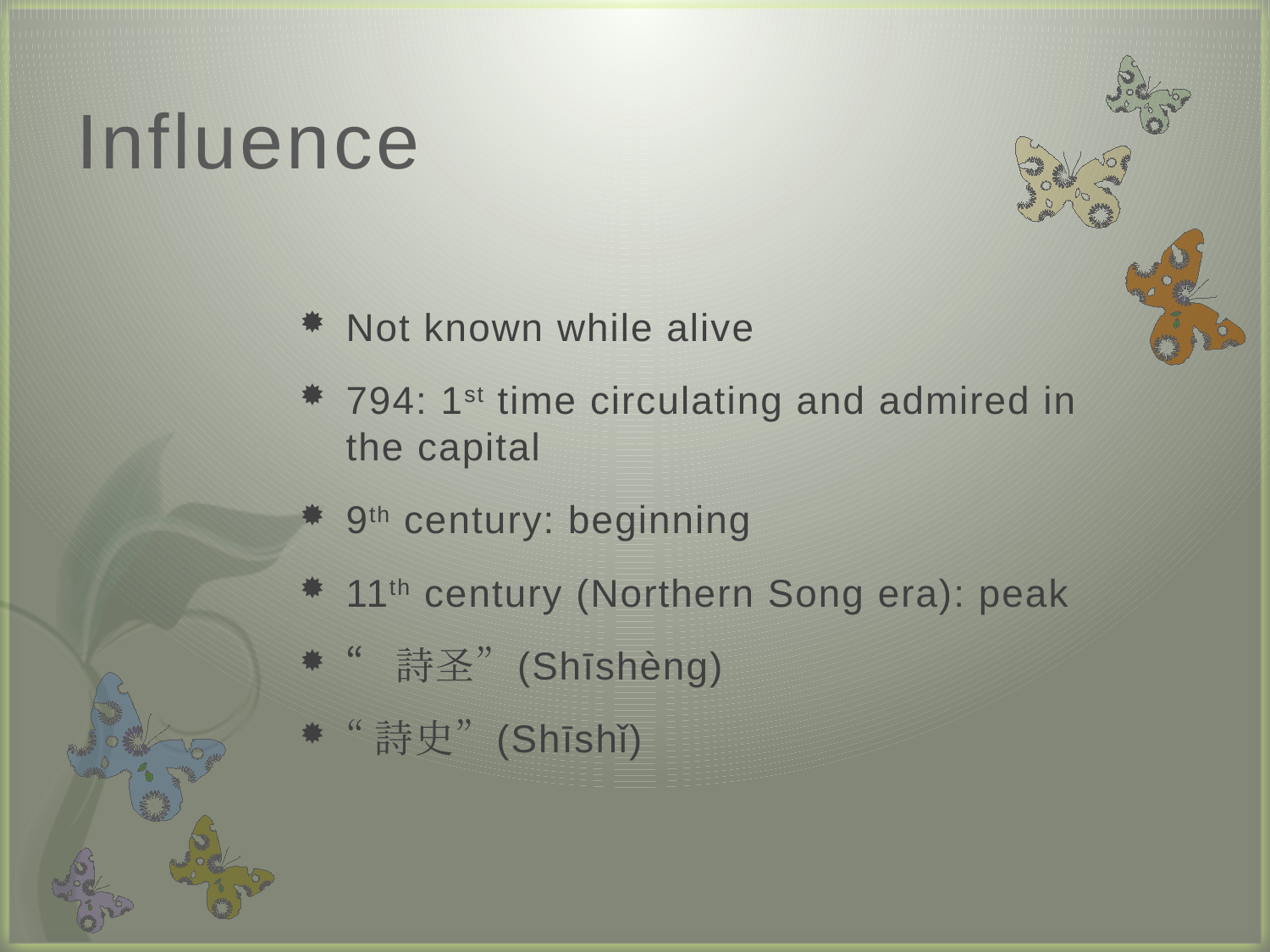

# Influence
Not known while alive
794: 1st time circulating and admired in the capital
9th century: beginning
11th century (Northern Song era): peak
“詩圣” (Shīshèng)
“詩史” (Shīshǐ)